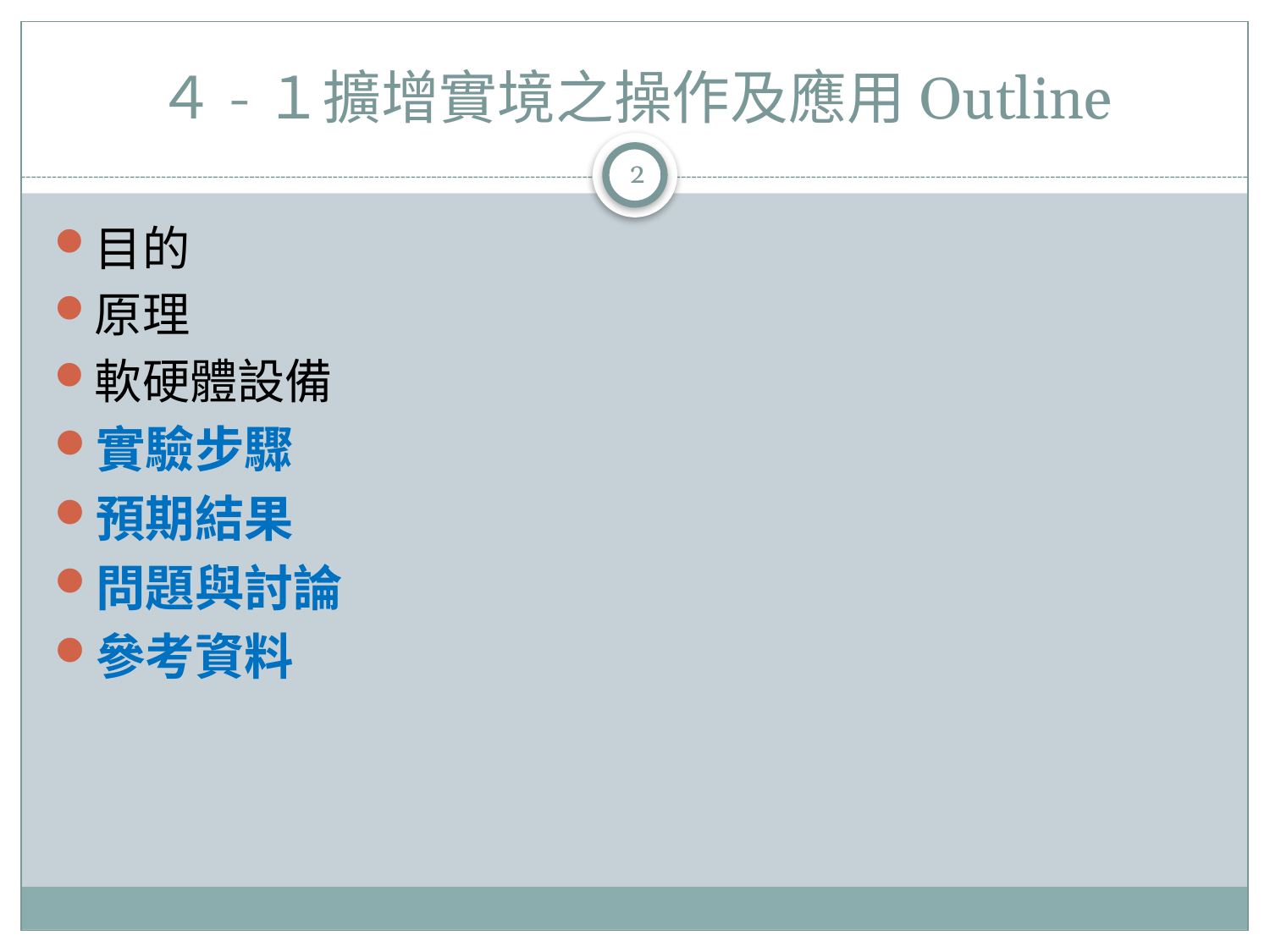

# ４-１擴增實境之操作及應用Outline
2
目的
原理
軟硬體設備
實驗步驟
預期結果
問題與討論
參考資料